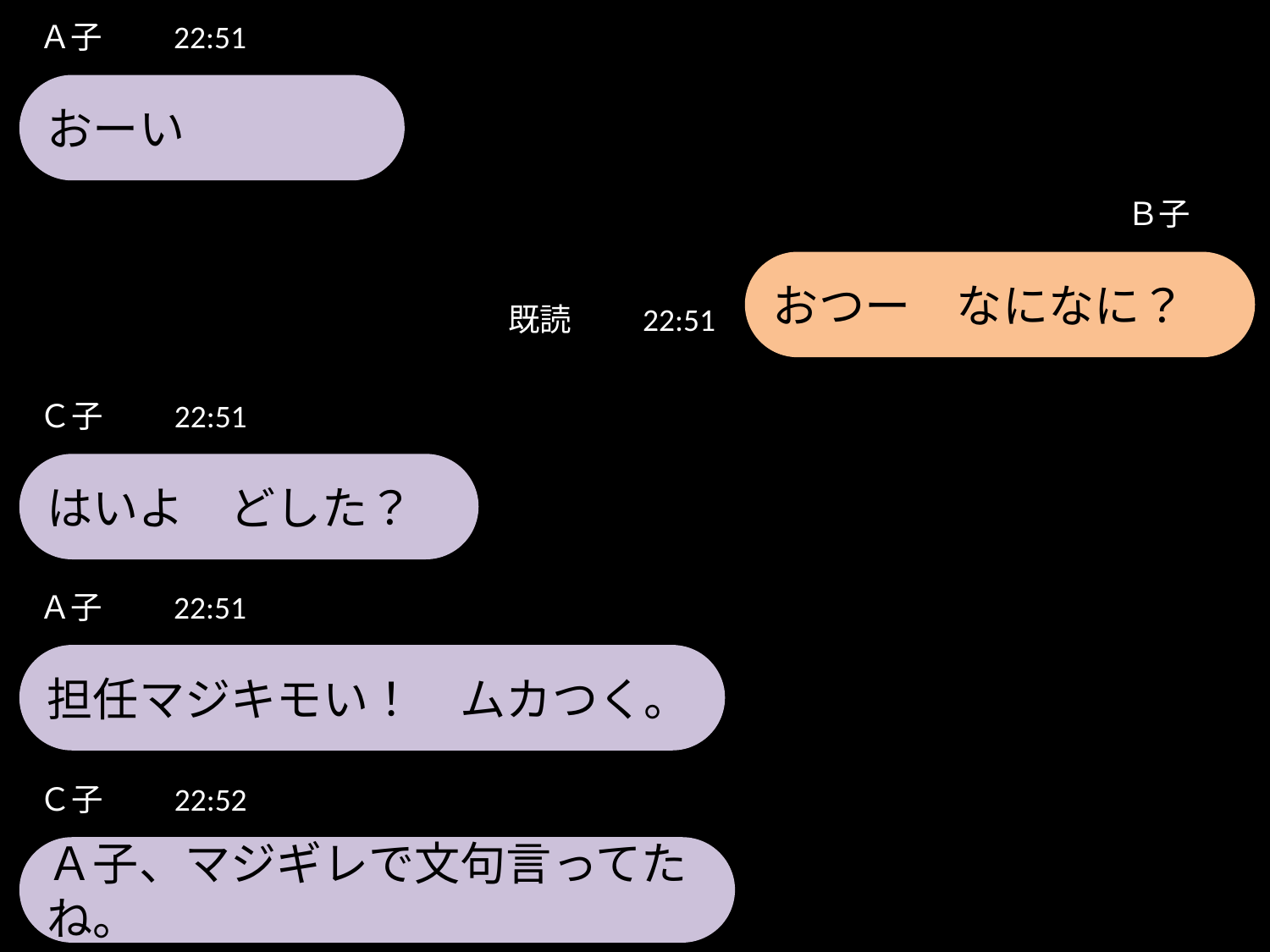

Ａ子　　22:51
おーい
Ｂ子
おつー　なになに？
既読　　22:51
Ｃ子　　22:51
はいよ　どした？
Ａ子　　22:51
担任マジキモい！　ムカつく。
Ｃ子　　22:52
Ａ子、マジギレで文句言ってたね。